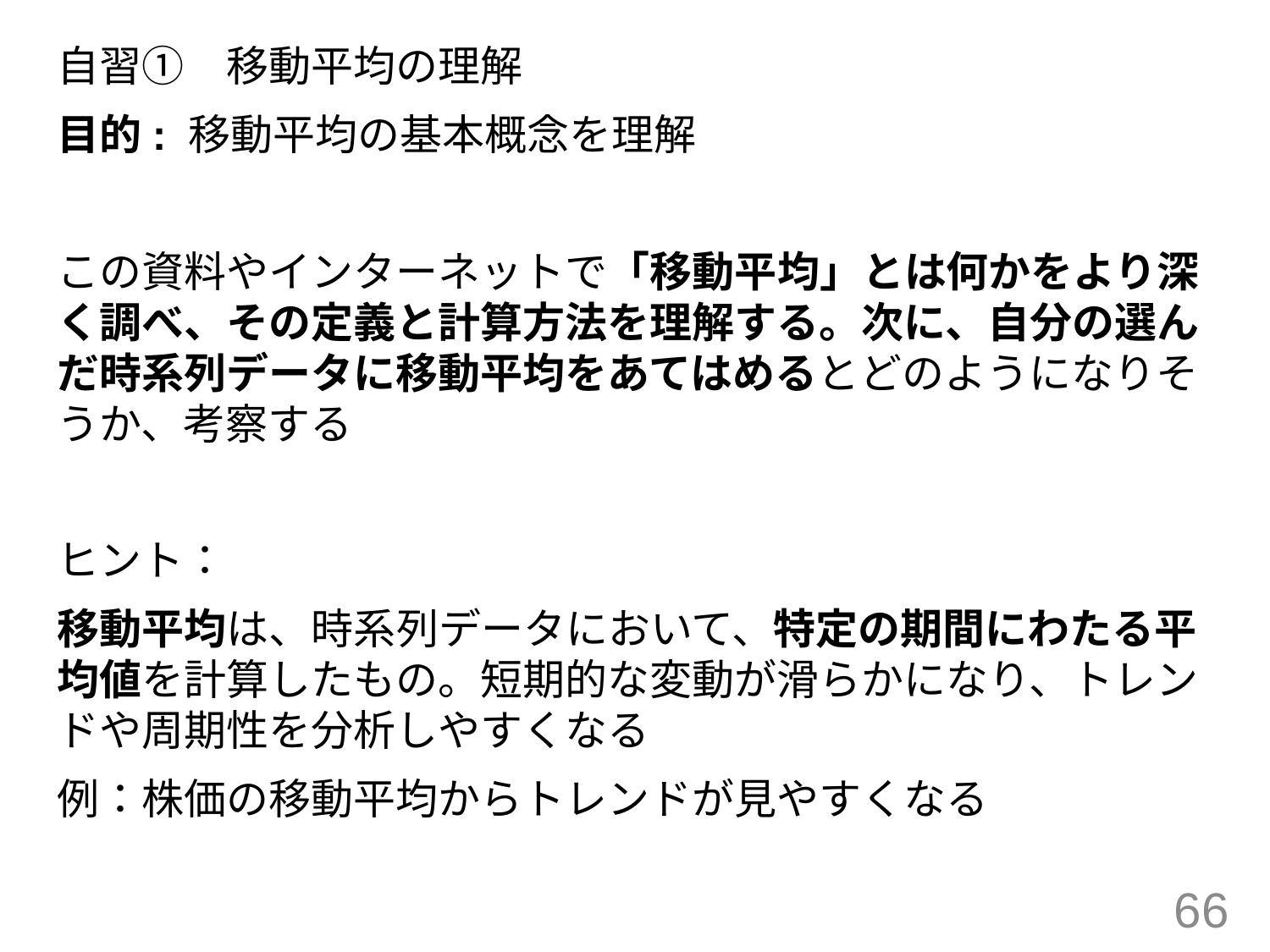

自習①　移動平均の理解
目的: 移動平均の基本概念を理解

この資料やインターネットで「移動平均」とは何かをより深く調べ、その定義と計算方法を理解する。次に、自分の選んだ時系列データに移動平均をあてはめるとどのようになりそうか、考察する

ヒント：
移動平均は、時系列データにおいて、特定の期間にわたる平均値を計算したもの。短期的な変動が滑らかになり、トレンドや周期性を分析しやすくなる
例：株価の移動平均からトレンドが見やすくなる
66